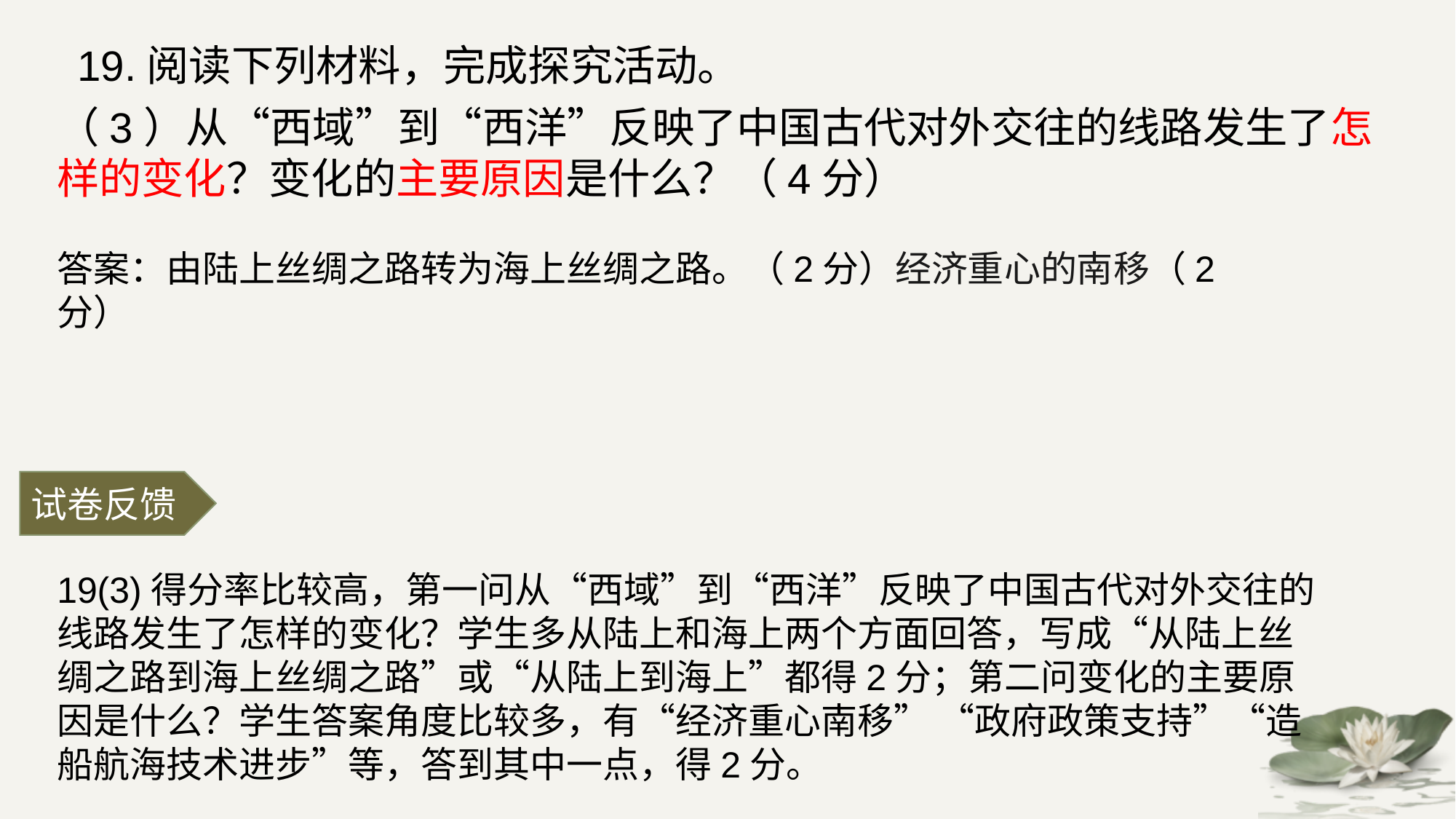

19.阅读下列材料，完成探究活动。
（3）从“西域”到“西洋”反映了中国古代对外交往的线路发生了怎样的变化？变化的主要原因是什么？（4分）
答案：由陆上丝绸之路转为海上丝绸之路。（2分）经济重心的南移（2分）

试卷反馈
19(3)得分率比较高，第一问从“西域”到“西洋”反映了中国古代对外交往的线路发生了怎样的变化？学生多从陆上和海上两个方面回答，写成“从陆上丝绸之路到海上丝绸之路”或“从陆上到海上”都得2分；第二问变化的主要原因是什么？学生答案角度比较多，有“经济重心南移” “政府政策支持”“造船航海技术进步”等，答到其中一点，得2分。